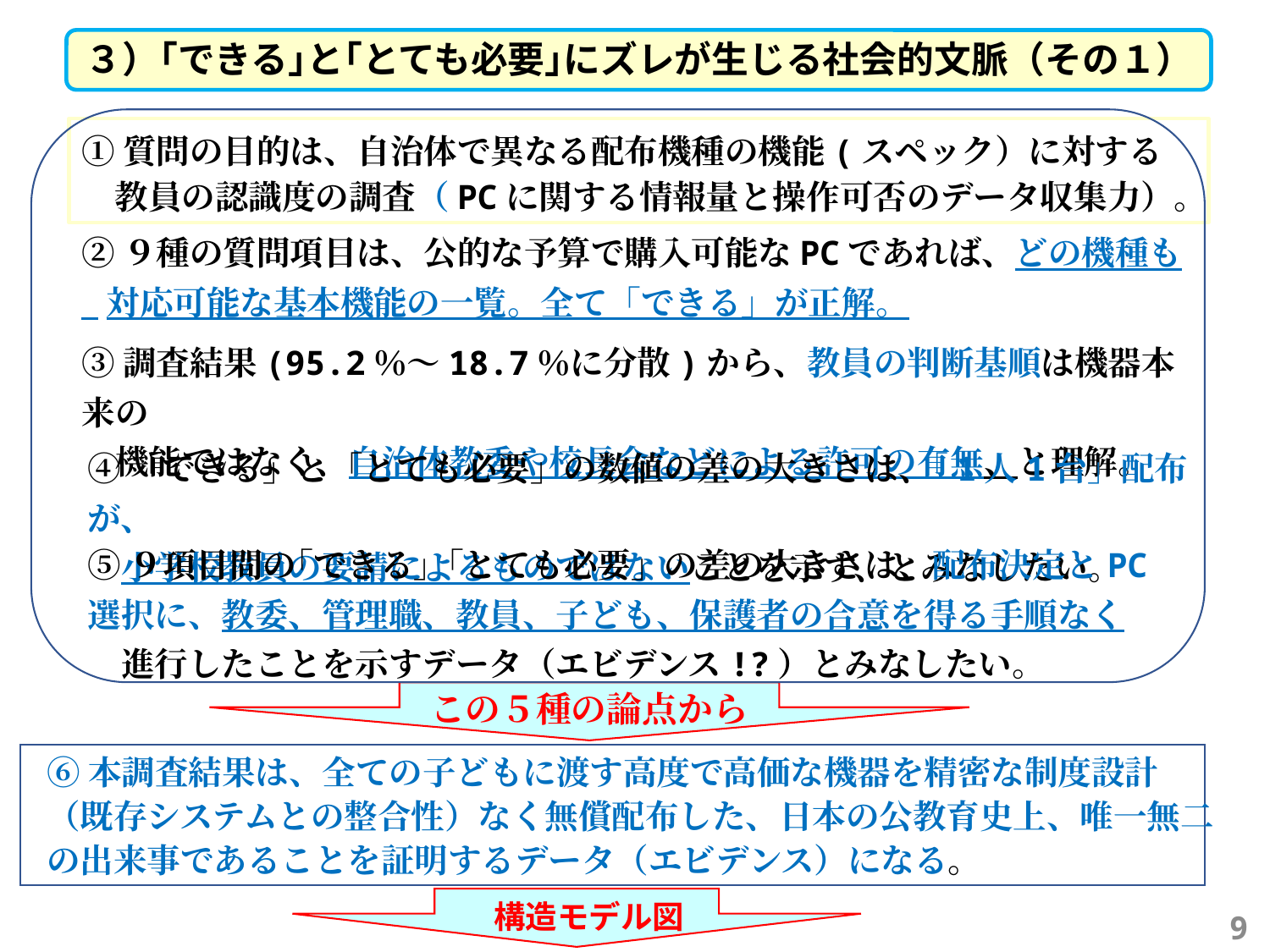

３）｢できる｣と｢とても必要｣にズレが生じる社会的文脈（その１）

➀質問の目的は、自治体で異なる配布機種の機能(スペック）に対する
　教員の認識度の調査（PCに関する情報量と操作可否のデータ収集力）。
➁９種の質問項目は、公的な予算で購入可能なPCであれば、どの機種も
  対応可能な基本機能の一覧。全て「できる」が正解。
③調査結果(95.2％～18.7％に分散)から、教員の判断基順は機器本来の
　機能ではなく、自治体教委や校長会などによる許可の有無、と理解。
④「できる」と「とても必要」の数値の差の大きさは、｢1人1台」配布が、
　小学校教員の要請によるものではないことを示す、とみなしたい。
⑤９項目間の｢できる｣「とても必要」の差の大きさは、配布決定とPC選択に、教委、管理職、教員、子ども、保護者の合意を得る手順なく
　進行したことを示すデータ（エビデンス!?）とみなしたい。
この５種の論点から

⑥本調査結果は、全ての子どもに渡す高度で高価な機器を精密な制度設計（既存システムとの整合性）なく無償配布した、日本の公教育史上、唯一無二の出来事であることを証明するデータ（エビデンス）になる。

構造モデル図
9